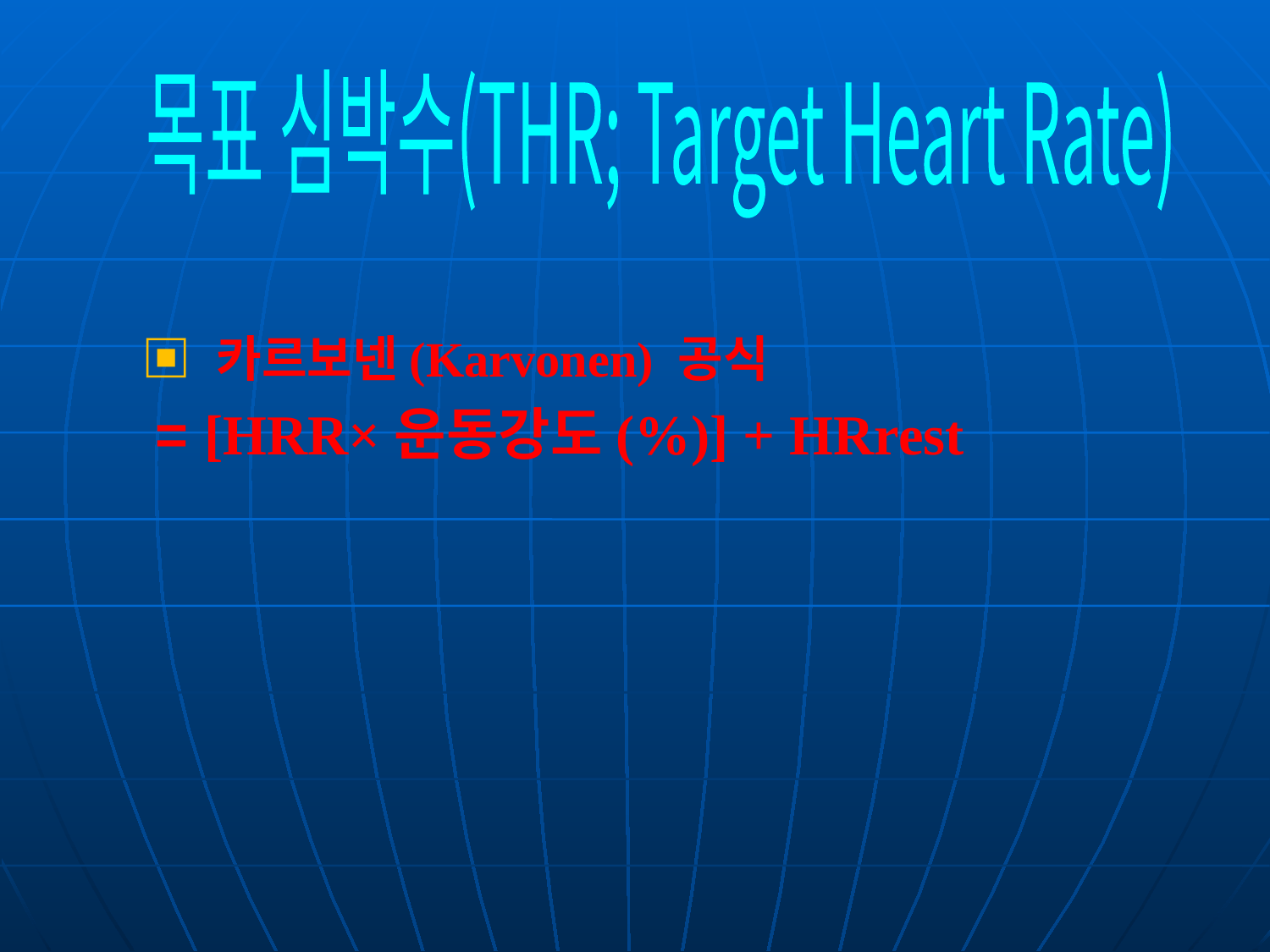

목표 심박수(THR; Target Heart Rate)
▣ 카르보넨(Karvonen) 공식
 = [HRR×운동강도(%)] + HRrest